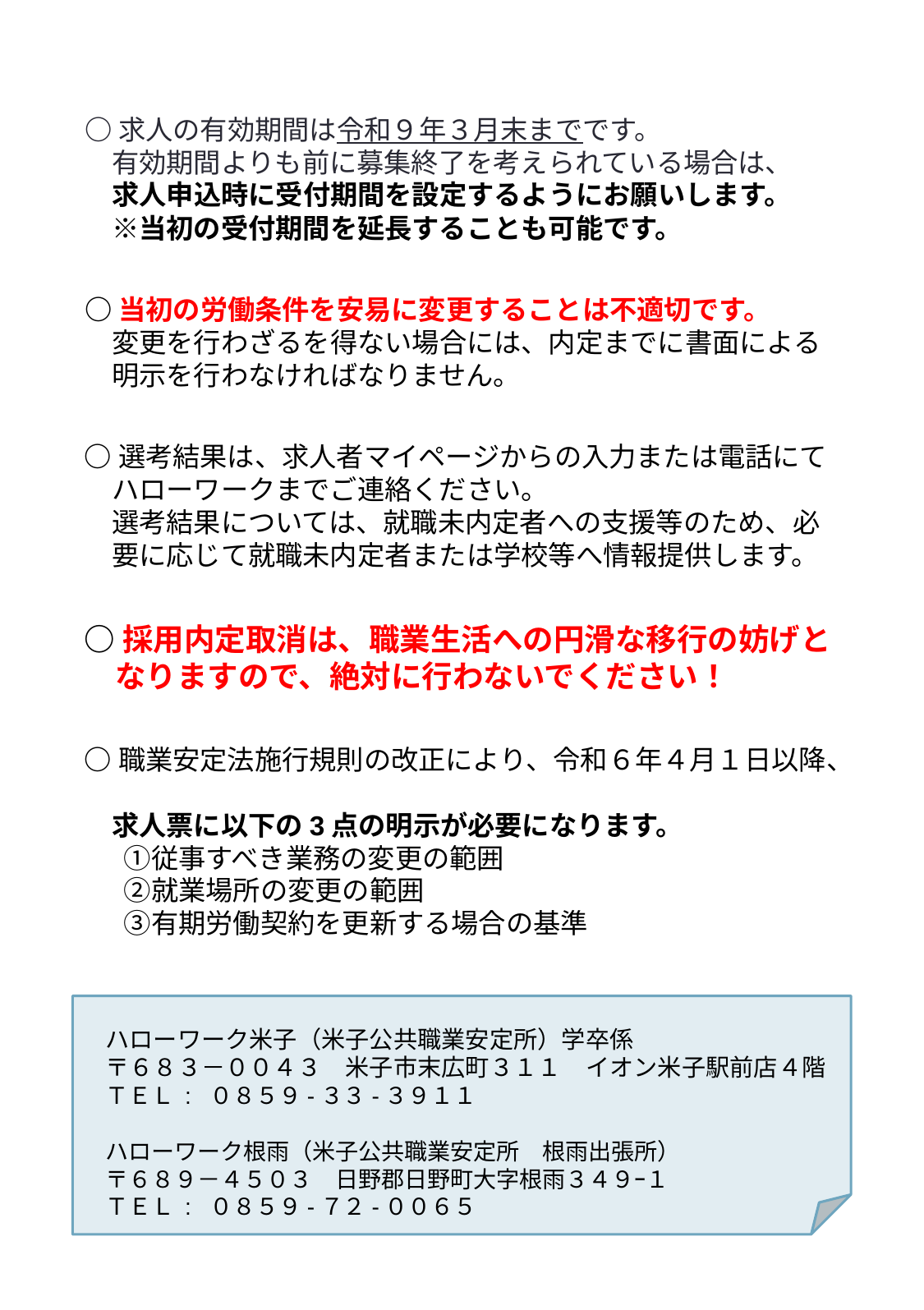

○求人の有効期間は令和９年３月末までです。
　有効期間よりも前に募集終了を考えられている場合は、
　求人申込時に受付期間を設定するようにお願いします。
　※当初の受付期間を延長することも可能です。
○当初の労働条件を安易に変更することは不適切です。
　変更を行わざるを得ない場合には、内定までに書面による
　明示を行わなければなりません。
○選考結果は、求人者マイページからの入力または電話にて
　ハローワークまでご連絡ください。
　選考結果については、就職未内定者への支援等のため、必
　要に応じて就職未内定者または学校等へ情報提供します。
○採用内定取消は、職業生活への円滑な移行の妨げと
　なりますので、絶対に行わないでください！
○職業安定法施行規則の改正により、令和６年４月１日以降、
　求人票に以下の3点の明示が必要になります。
　  ①従事すべき業務の変更の範囲
　  ②就業場所の変更の範囲
　  ③有期労働契約を更新する場合の基準

ハローワーク米子（米子公共職業安定所）学卒係
〒６８３－００４３　米子市末広町３１１　イオン米子駅前店４階
ＴＥＬ :  ０８５９-３３-３９１１

ハローワーク根雨（米子公共職業安定所　根雨出張所）
〒６８９－４５０３　日野郡日野町大字根雨３４９ｰ１
ＴＥＬ :  ０８５９-７２-００６５